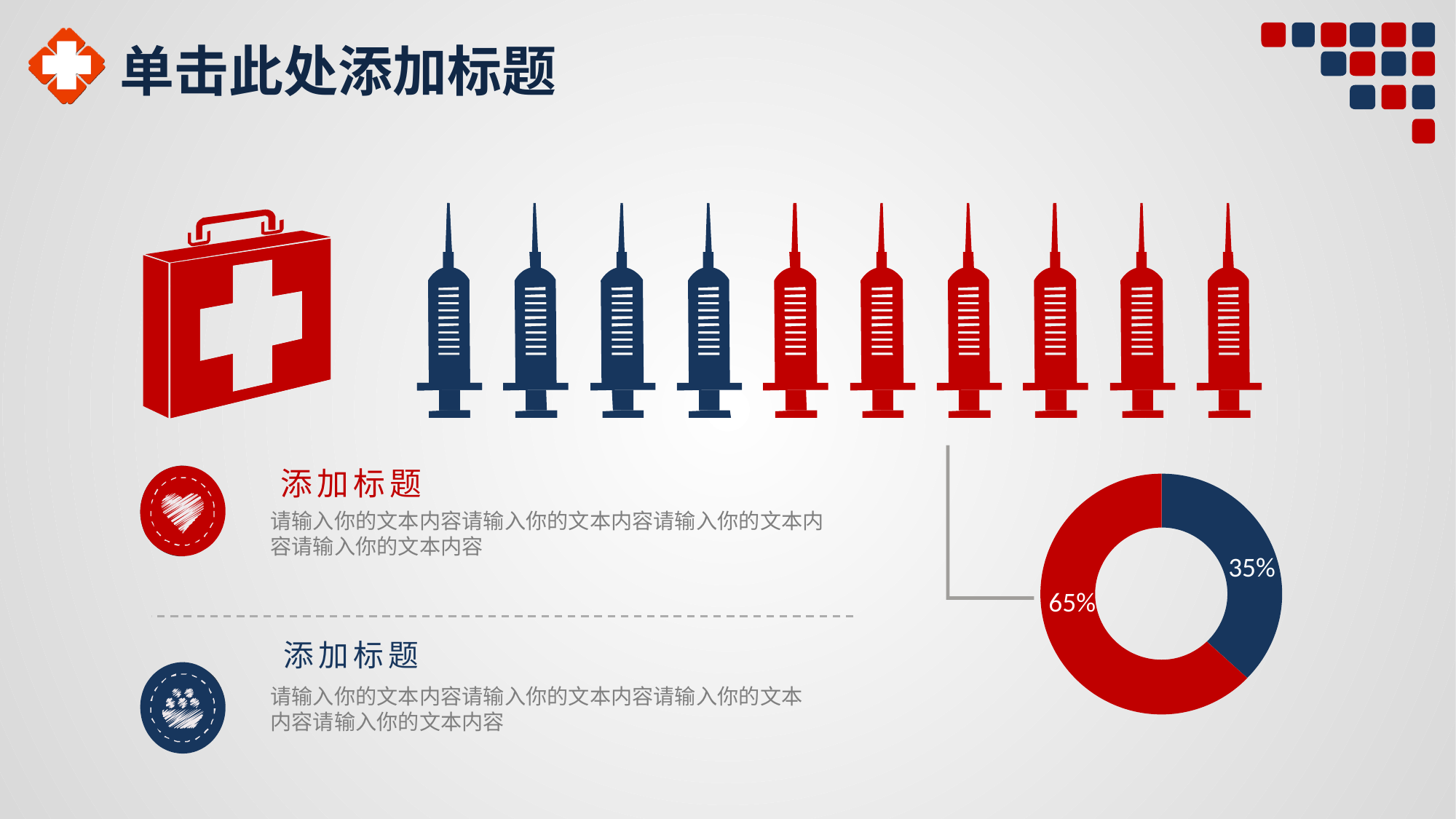

# 单击此处添加标题

添加标题

请输入你的文本内容请输入你的文本内容请输入你的文本内容请输入你的文本内容

35%
65%
添加标题

请输入你的文本内容请输入你的文本内容请输入你的文本内容请输入你的文本内容